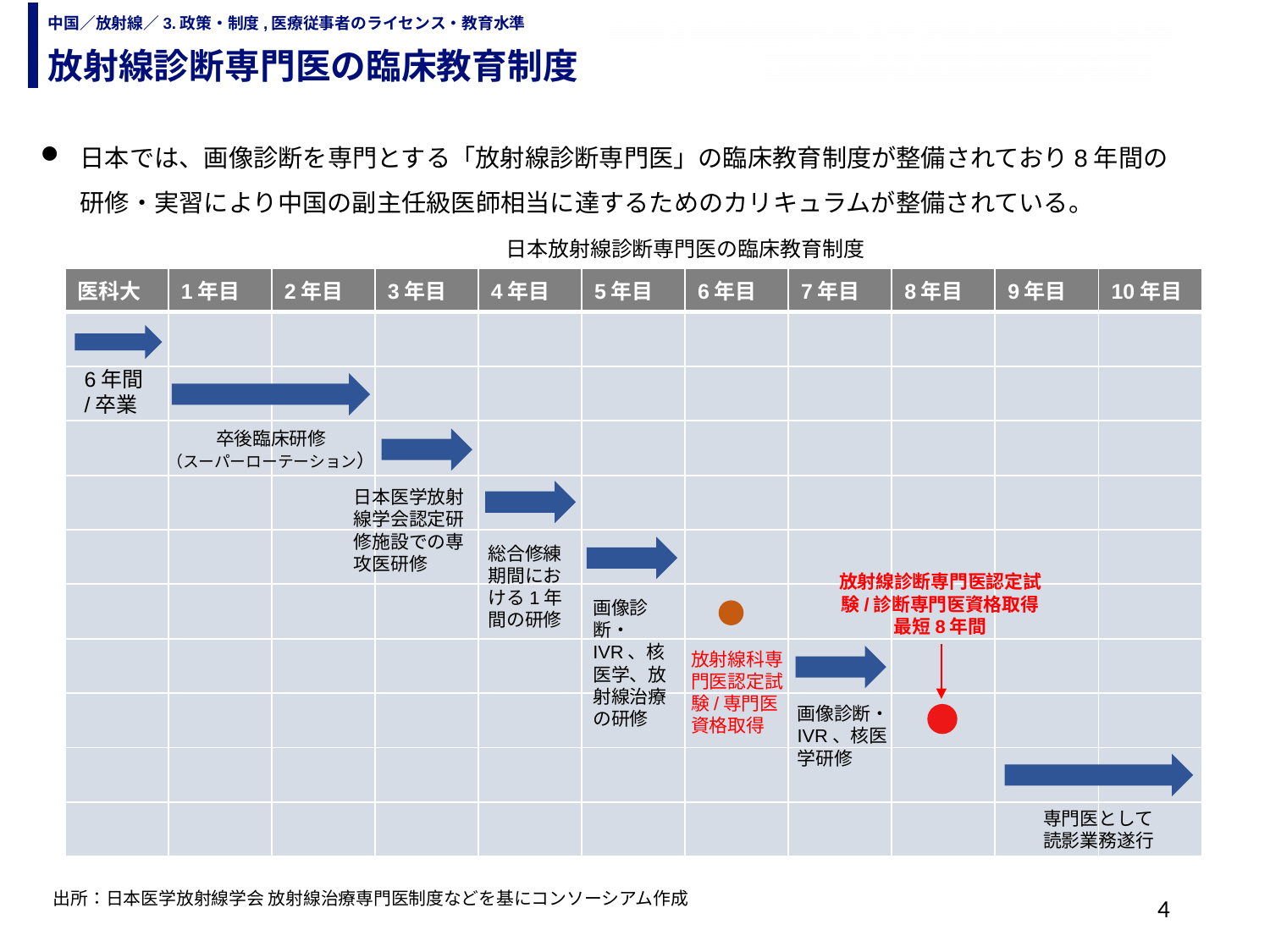

放射線診断専門医の臨床教育制度
中国／放射線／3.政策・制度,医療従事者のライセンス・教育水準
日本では、画像診断を専門とする「放射線診断専門医」の臨床教育制度が整備されており8年間の　研修・実習により中国の副主任級医師相当に達するためのカリキュラムが整備されている。
日本放射線診断専門医の臨床教育制度
| 医科大 | 1年目 | 2年目 | 3年目 | 4年目 | 5年目 | 6年目 | 7年目 | 8年目 | 9年目 | 10年目 |
| --- | --- | --- | --- | --- | --- | --- | --- | --- | --- | --- |
|  |  |  |  |  |  |  |  |  |  |  |
|  |  |  |  |  |  |  |  |  |  |  |
|  |  |  |  |  |  |  |  |  |  |  |
|  |  |  |  |  |  |  |  |  |  |  |
|  |  |  |  |  |  |  |  |  |  |  |
|  |  |  |  |  |  |  |  |  |  |  |
|  |  |  |  |  |  |  |  |  |  |  |
|  |  |  |  |  |  |  |  |  |  |  |
|  |  |  |  |  |  |  |  |  |  |  |
|  |  |  |  |  |  |  |  |  |  |  |

6年間/卒業

卒後臨床研修
（スーパーローテーション）

日本医学放射線学会認定研修施設での専攻医研修

総合修練期間における1年間の研修

放射線診断専門医認定試験/診断専門医資格取得
最短8年間

画像診断・IVR、核医学、放射線治療の研修

放射線科専門医認定試験/専門医資格取得

画像診断・IVR、核医学研修

専門医として読影業務遂行
出所：日本医学放射線学会 放射線治療専門医制度などを基にコンソーシアム作成
4